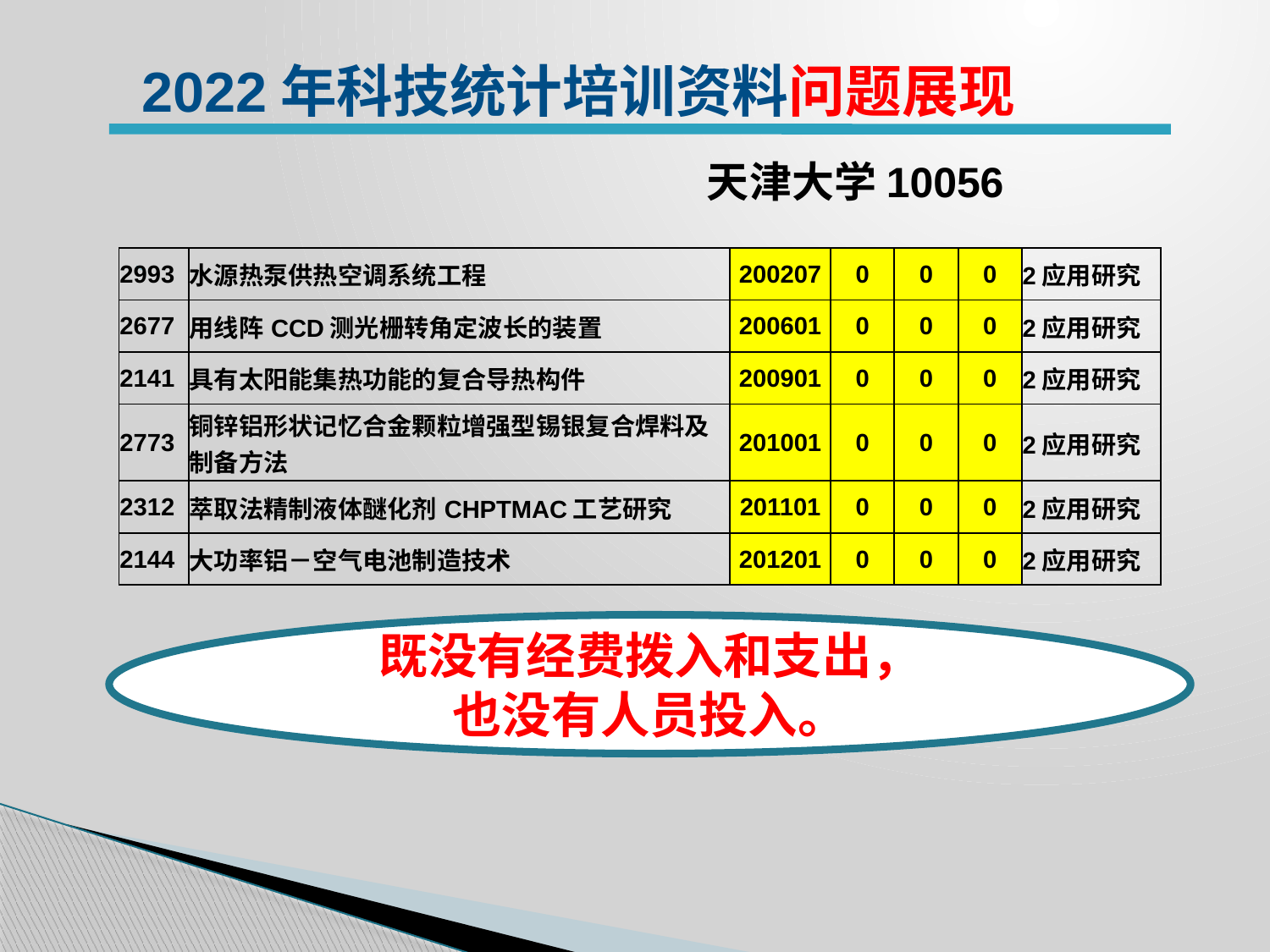

2022年科技统计培训资料问题展现
 天津大学10056
| 2993 | 水源热泵供热空调系统工程 | 200207 | 0 | 0 | 0 | 2应用研究 |
| --- | --- | --- | --- | --- | --- | --- |
| 2677 | 用线阵CCD测光栅转角定波长的装置 | 200601 | 0 | 0 | 0 | 2应用研究 |
| 2141 | 具有太阳能集热功能的复合导热构件 | 200901 | 0 | 0 | 0 | 2应用研究 |
| 2773 | 铜锌铝形状记忆合金颗粒增强型锡银复合焊料及制备方法 | 201001 | 0 | 0 | 0 | 2应用研究 |
| 2312 | 萃取法精制液体醚化剂CHPTMAC工艺研究 | 201101 | 0 | 0 | 0 | 2应用研究 |
| 2144 | 大功率铝－空气电池制造技术 | 201201 | 0 | 0 | 0 | 2应用研究 |
既没有经费拨入和支出，
也没有人员投入。